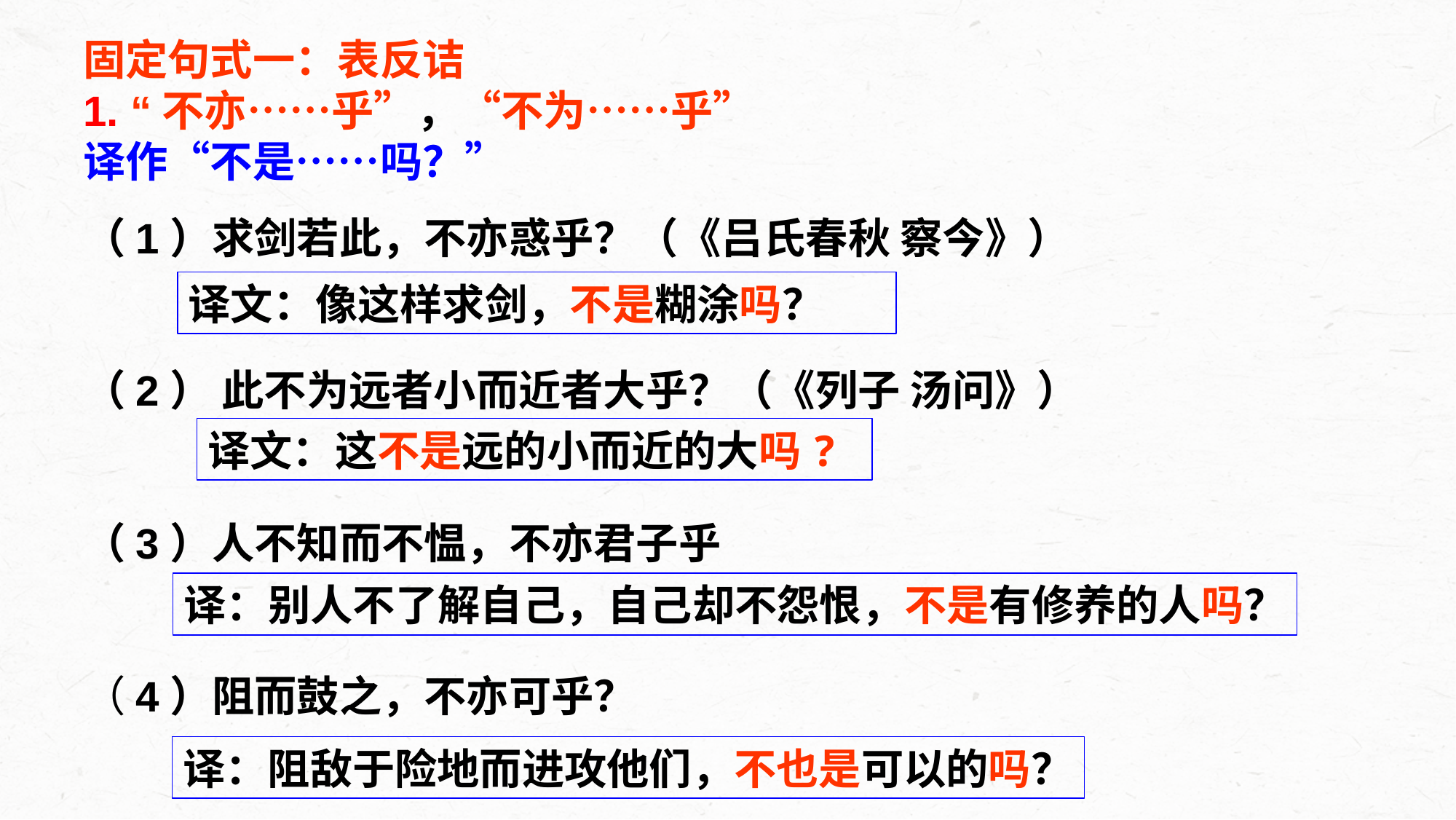

固定句式一：表反诘
1. “不亦……乎”，“不为……乎”
译作“不是……吗？”
（1）求剑若此，不亦惑乎？（《吕氏春秋 察今》）
（2） 此不为远者小而近者大乎？（《列子 汤问》）
（3）人不知而不愠，不亦君子乎

（4）阻而鼓之，不亦可乎？

译文：像这样求剑，不是糊涂吗？
译文：这不是远的小而近的大吗?
译：别人不了解自己，自己却不怨恨，不是有修养的人吗？
译：阻敌于险地而进攻他们，不也是可以的吗？